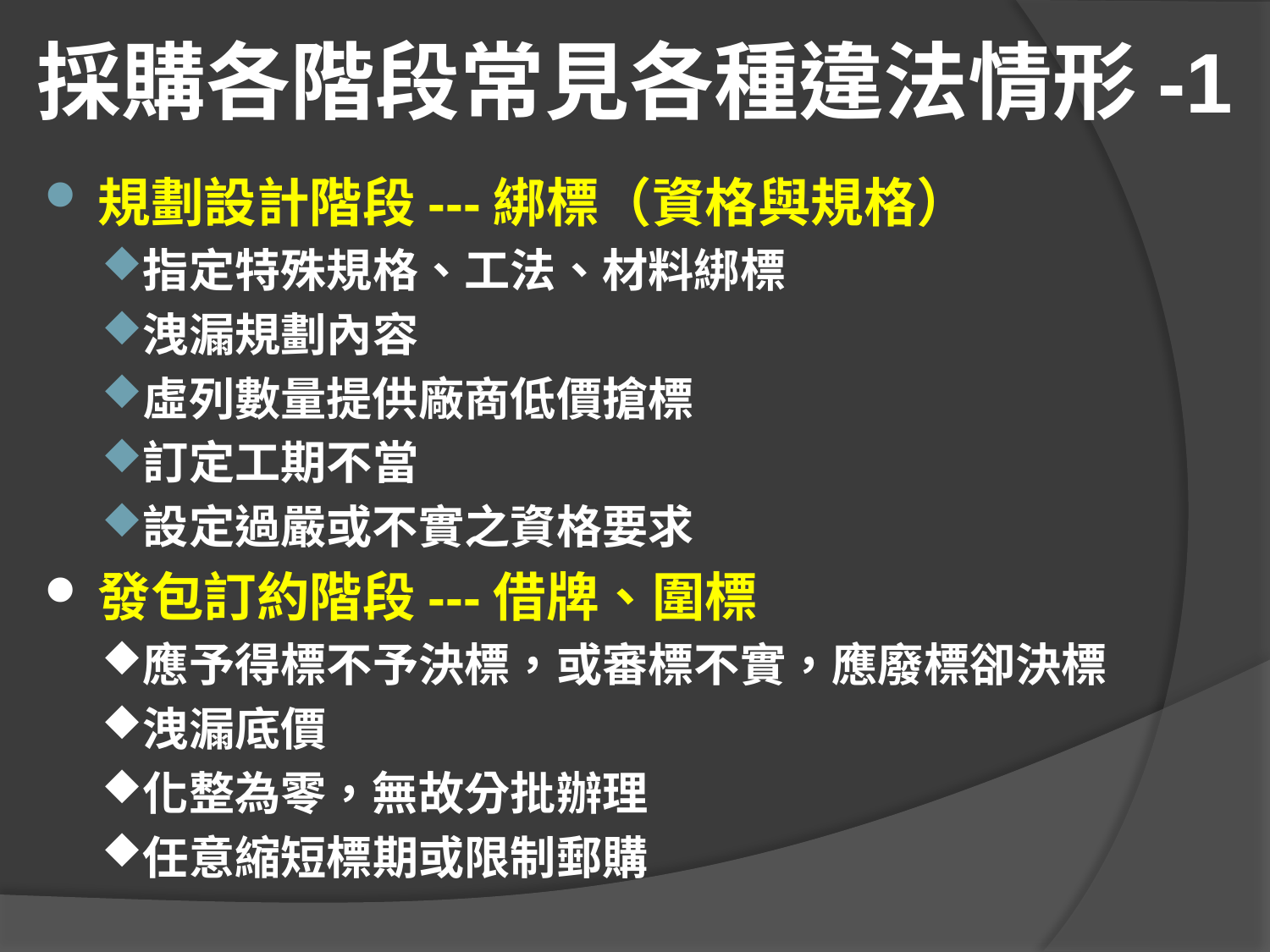

# 採購各階段常見各種違法情形-1
規劃設計階段---綁標（資格與規格）
指定特殊規格、工法、材料綁標
洩漏規劃內容
虛列數量提供廠商低價搶標
訂定工期不當
設定過嚴或不實之資格要求
發包訂約階段---借牌、圍標
應予得標不予決標，或審標不實，應廢標卻決標
洩漏底價
化整為零，無故分批辦理
任意縮短標期或限制郵購